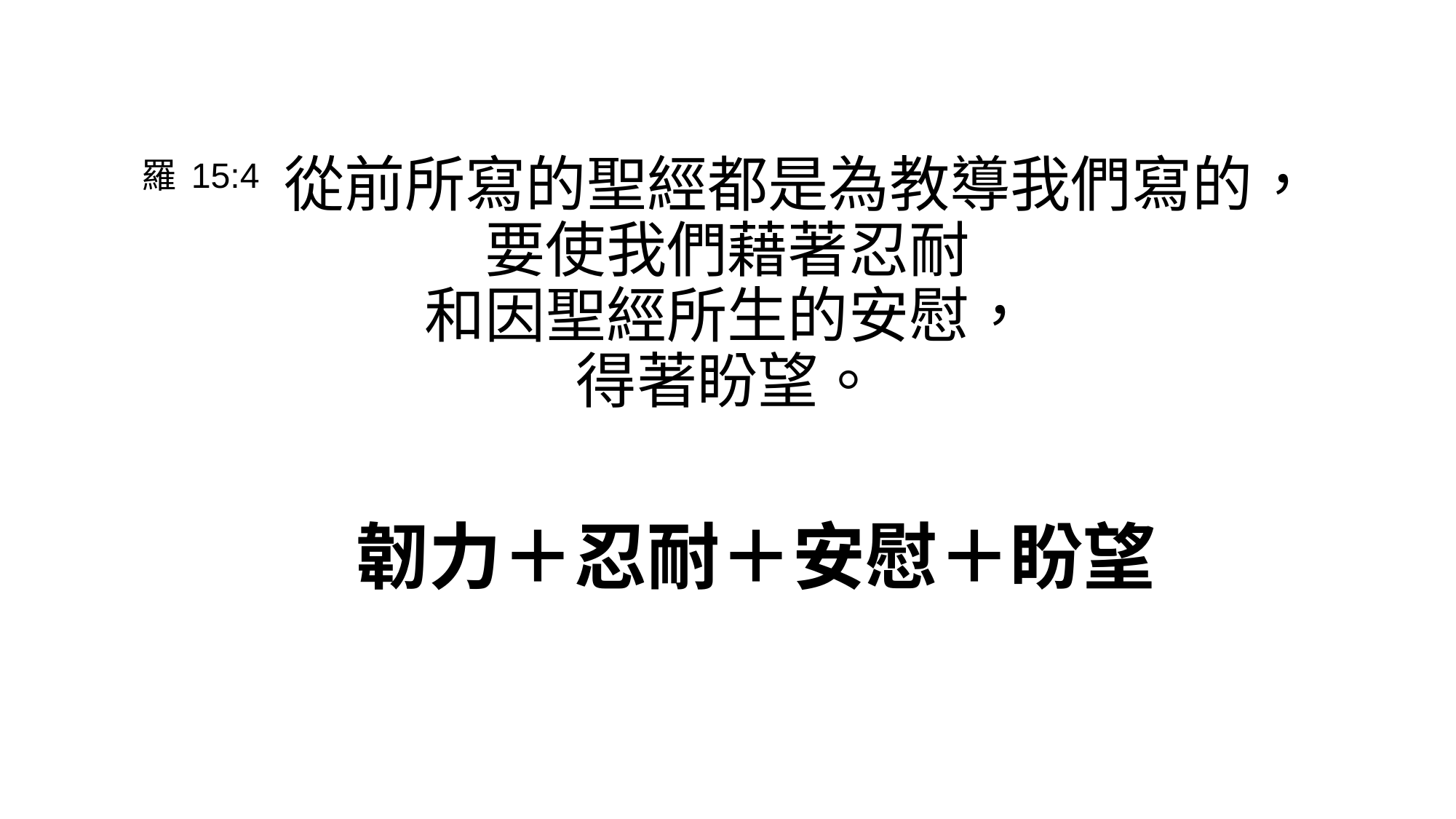

# 羅15:4 從前所寫的聖經都是為教導我們寫的， 要使我們藉著忍耐 和因聖經所生的安慰， 得著盼望。

韌力＋忍耐＋安慰＋盼望